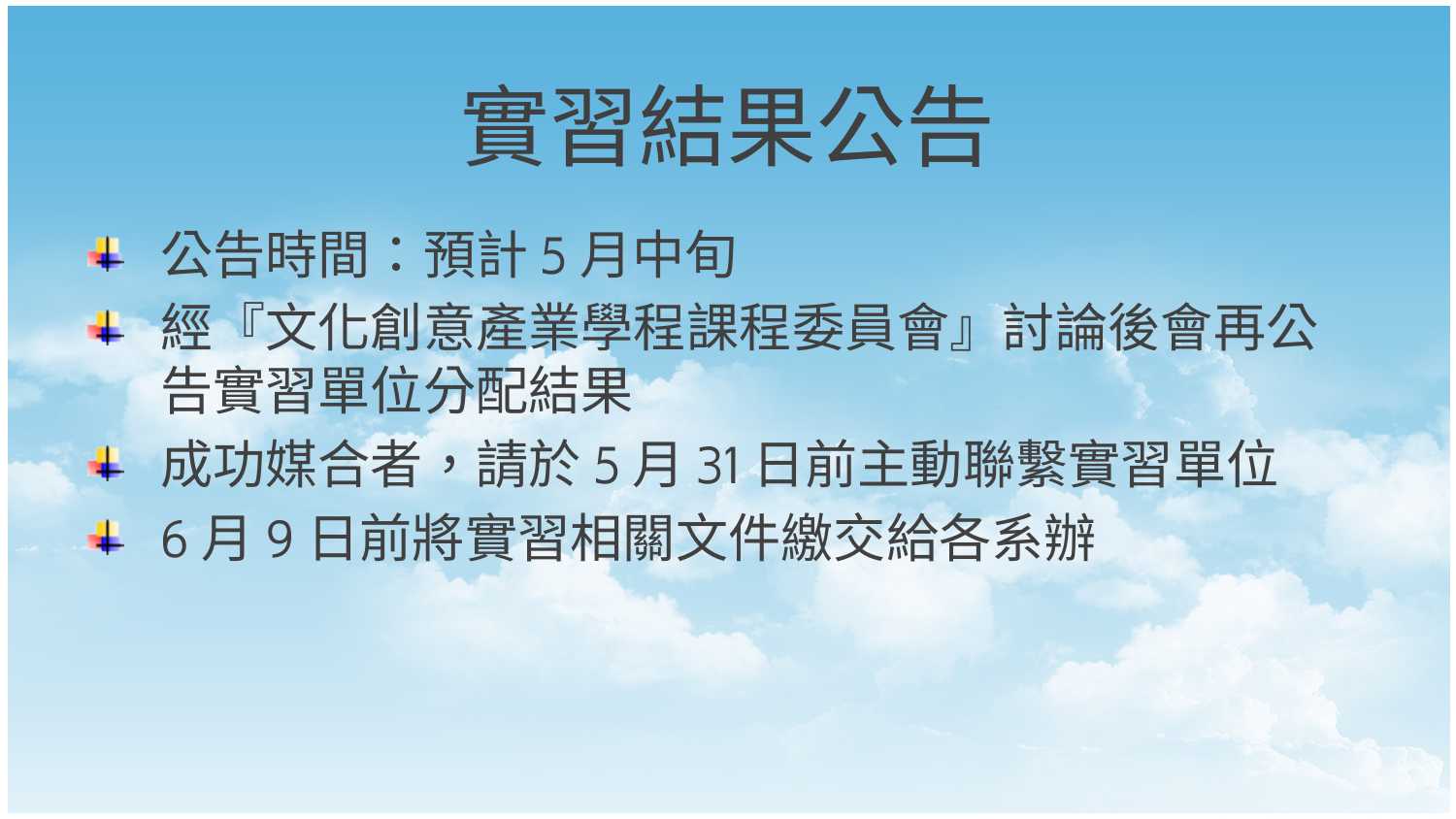

# 實習結果公告
公告時間：預計5月中旬
經『文化創意產業學程課程委員會』討論後會再公告實習單位分配結果
成功媒合者，請於5月31日前主動聯繫實習單位
6月9日前將實習相關文件繳交給各系辦